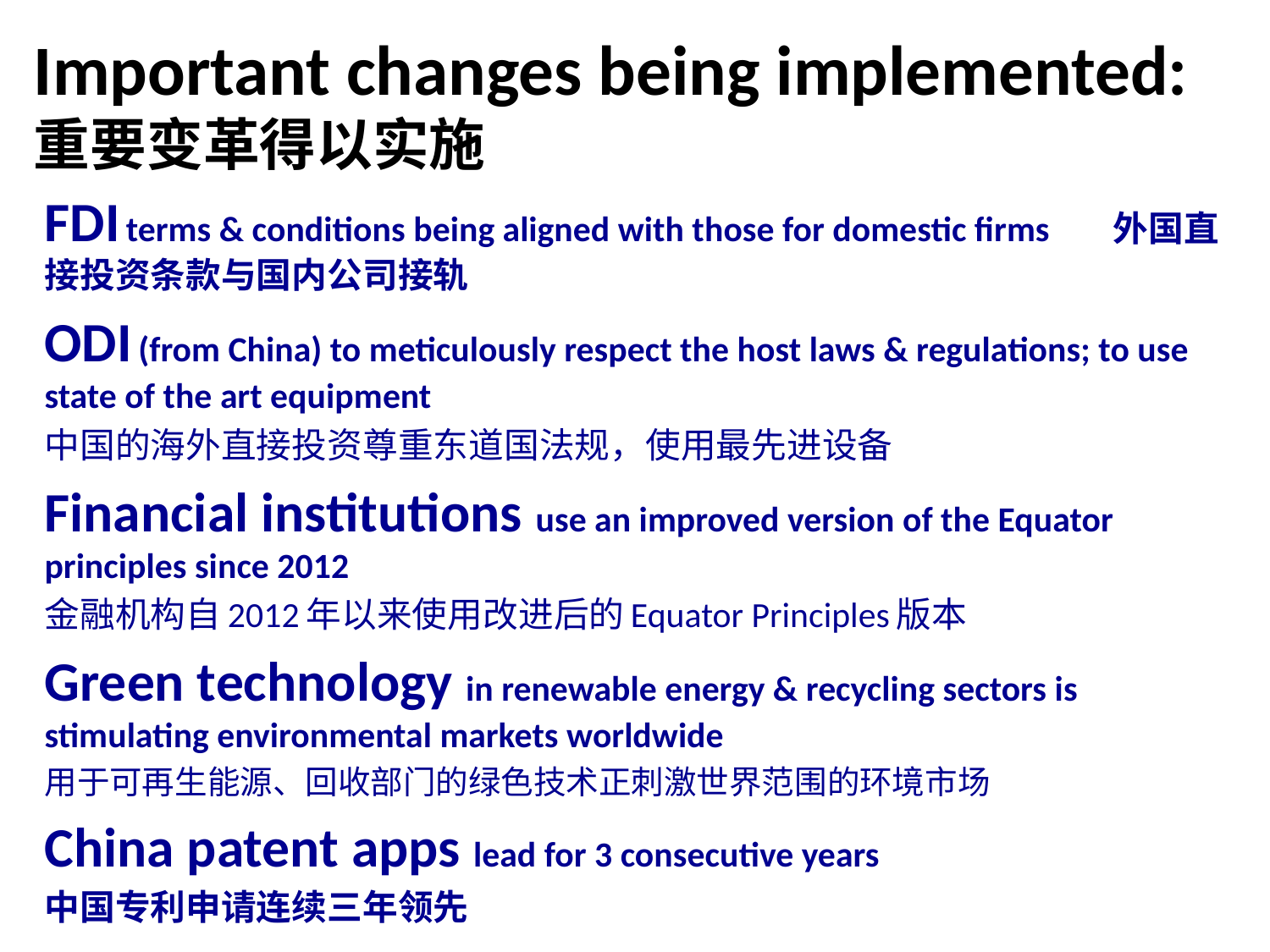

# Important changes being implemented: 重要变革得以实施
FDI terms & conditions being aligned with those for domestic firms       外国直接投资条款与国内公司接轨
ODI (from China) to meticulously respect the host laws & regulations; to use state of the art equipment
中国的海外直接投资尊重东道国法规，使用最先进设备
Financial institutions use an improved version of the Equator principles since 2012
金融机构自2012年以来使用改进后的Equator Principles版本
Green technology in renewable energy & recycling sectors is stimulating environmental markets worldwide
用于可再生能源、回收部门的绿色技术正刺激世界范围的环境市场
China patent apps lead for 3 consecutive years
中国专利申请连续三年领先